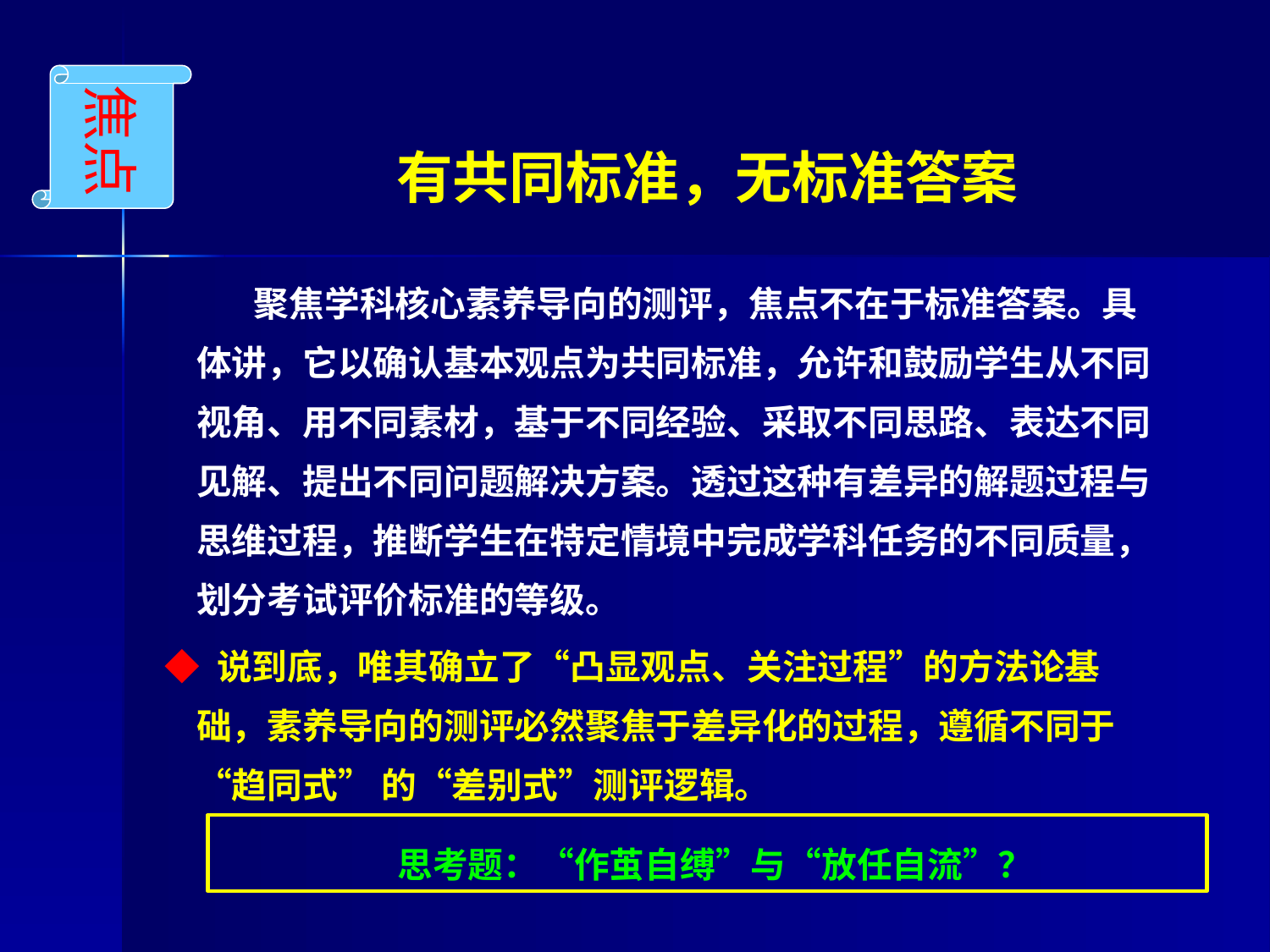

焦点
有共同标准，无标准答案
            聚焦学科核心素养导向的测评，焦点不在于标准答案。具体讲，它以确认基本观点为共同标准，允许和鼓励学生从不同视角、用不同素材，基于不同经验、采取不同思路、表达不同见解、提出不同问题解决方案。透过这种有差异的解题过程与思维过程，推断学生在特定情境中完成学科任务的不同质量，划分考试评价标准的等级。
  ◆ 说到底，唯其确立了“凸显观点、关注过程”的方法论基础，素养导向的测评必然聚焦于差异化的过程，遵循不同于“趋同式” 的“差别式”测评逻辑。

 思考题：“作茧自缚”与“放任自流”？